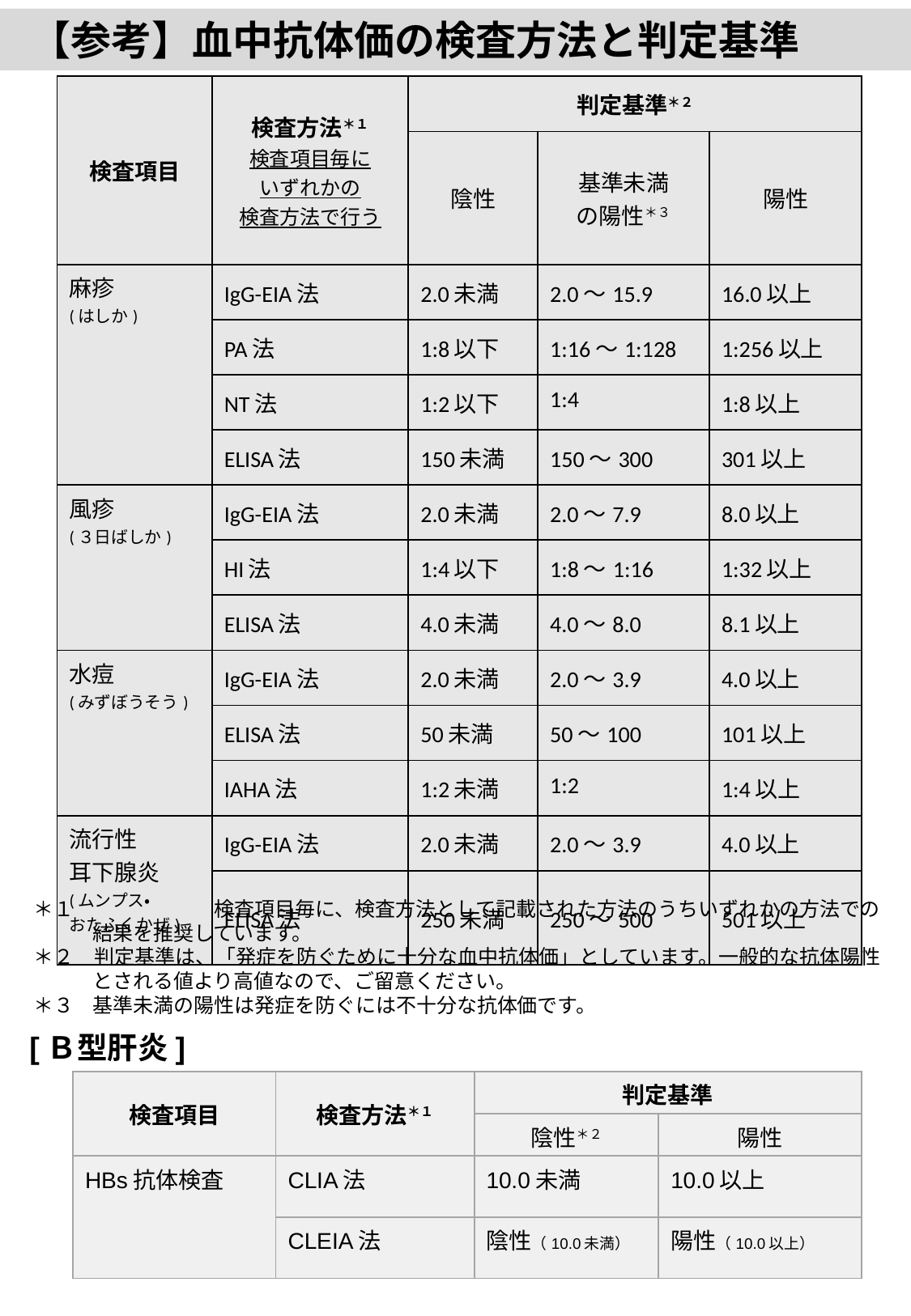

【参考】血中抗体価の検査方法と判定基準

| 検査項目 | 検査方法＊１ 検査項目毎に いずれかの 検査方法で行う | 判定基準＊２ |  |  |
| --- | --- | --- | --- | --- |
|  |  | 陰性 | 基準未満 の陽性＊３ | 陽性 |
| 麻疹 (はしか) | IgG-EIA法 | 2.0未満 | 2.0～15.9 | 16.0以上 |
|  | PA法 | 1:8以下 | 1:16～1:128 | 1:256以上 |
|  | NT法 | 1:2以下 | 1:4 | 1:8以上 |
|  | ELISA法 | 150未満 | 150～300 | 301以上 |
| 風疹 (３日ばしか) | IgG-EIA法 | 2.0未満 | 2.0～7.9 | 8.0以上 |
|  | HI法 | 1:4以下 | 1:8～1:16 | 1:32以上 |
|  | ELISA法 | 4.0未満 | 4.0～8.0 | 8.1以上 |
| 水痘 (みずぼうそう) | IgG-EIA法 | 2.0未満 | 2.0～3.9 | 4.0以上 |
|  | ELISA法 | 50未満 | 50～100 | 101以上 |
|  | IAHA法 | 1:2未満 | 1:2 | 1:4以上 |
| 流行性 耳下腺炎 (ムンプス・ おたふくかぜ) | IgG-EIA法 | 2.0未満 | 2.0～3.9 | 4.0以上 |
|  | ELISA法 | 250未満 | 250～500 | 501以上 |
＊１		検査項目毎に、検査方法として記載された方法のうちいずれかの方法での結果を推奨しています。
＊２　判定基準は、「発症を防ぐために十分な血中抗体価」としています。一般的な抗体陽性とされる値より高値なので、ご留意ください。
＊３	基準未満の陽性は発症を防ぐには不十分な抗体価です。
[Ｂ型肝炎]
| 検査項目 | 検査方法＊１ | 判定基準 |  |
| --- | --- | --- | --- |
|  |  | 陰性＊２ | 陽性 |
| HBs抗体検査 | CLIA法 | 10.0未満 | 10.0以上 |
|  | CLEIA法 | 陰性（10.0未満） | 陽性（10.0以上） |